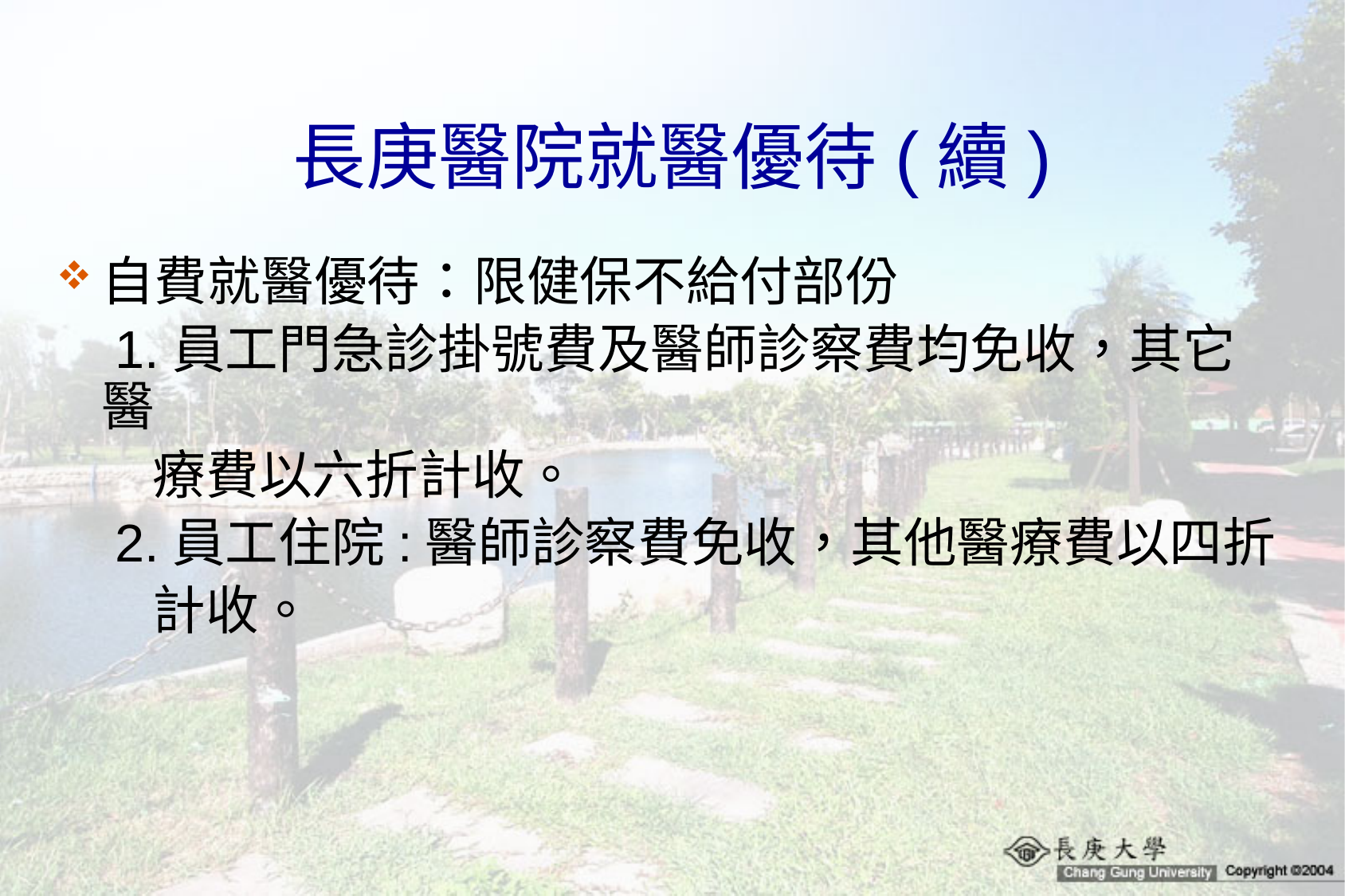

# 長庚醫院就醫優待(續)
自費就醫優待：限健保不給付部份
    1.員工門急診掛號費及醫師診察費均免收，其它醫
       療費以六折計收。
    2.員工住院:醫師診察費免收，其他醫療費以四折
       計收。